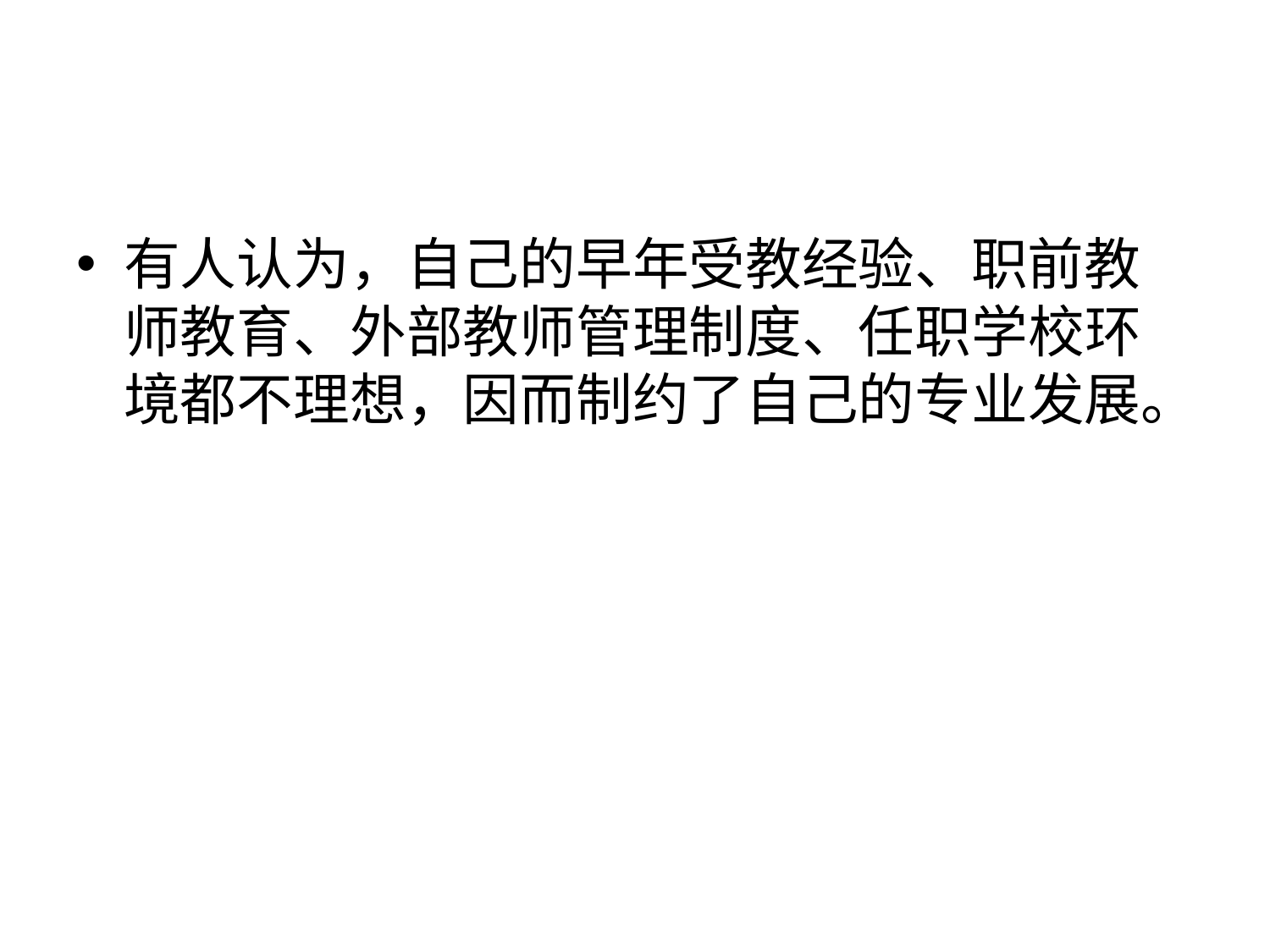

#
有人认为，自己的早年受教经验、职前教师教育、外部教师管理制度、任职学校环境都不理想，因而制约了自己的专业发展。